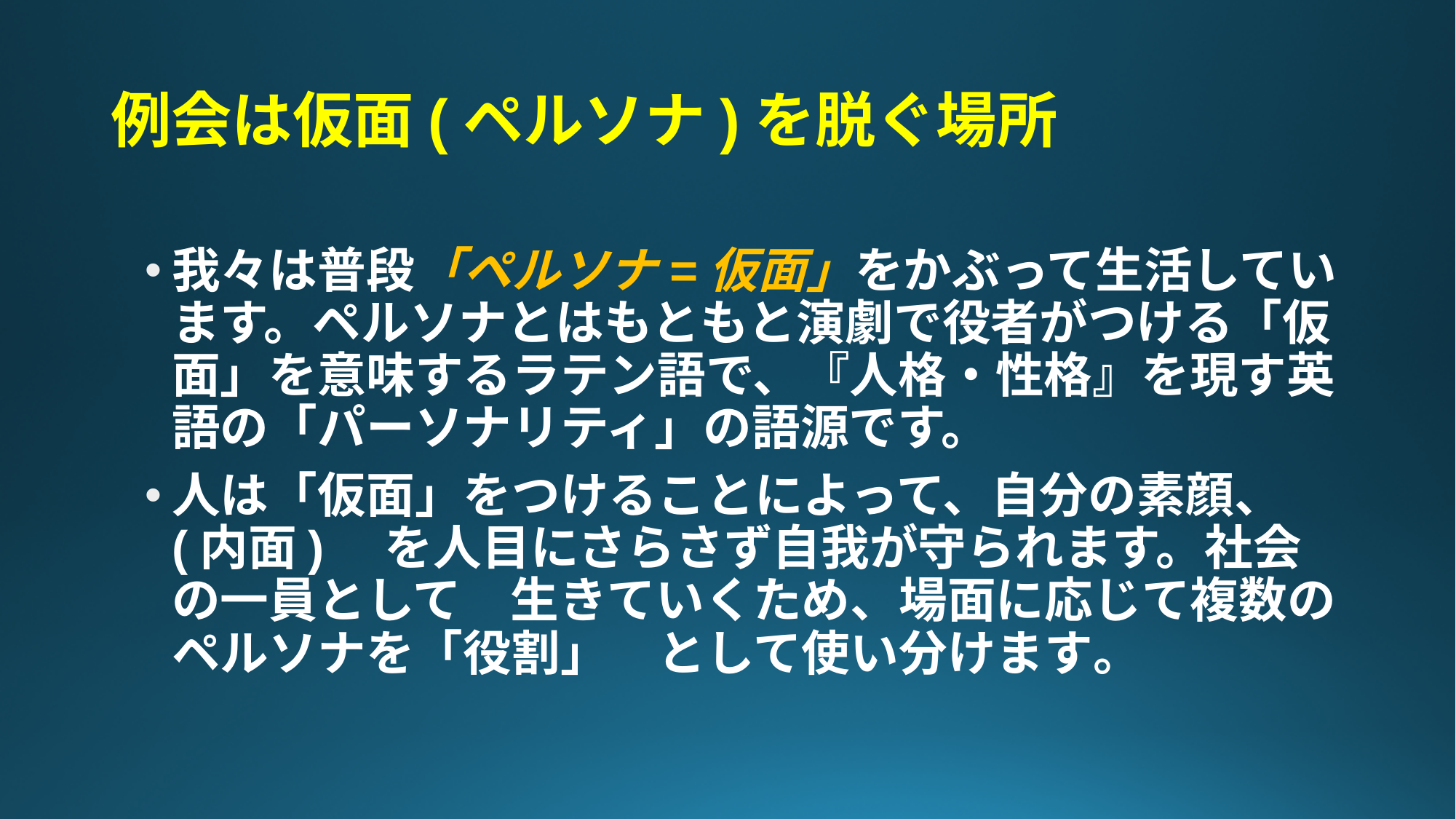

# 例会は仮面(ペルソナ)を脱ぐ場所
我々は普段「ペルソナ=仮面」をかぶって生活しています。ペルソナとはもともと演劇で役者がつける「仮面」を意味するラテン語で、『人格・性格』を現す英語の「パーソナリティ」の語源です。
人は「仮面」をつけることによって、自分の素顔、(内面)　を人目にさらさず自我が守られます。社会の一員として　生きていくため、場面に応じて複数のペルソナを「役割」　として使い分けます。